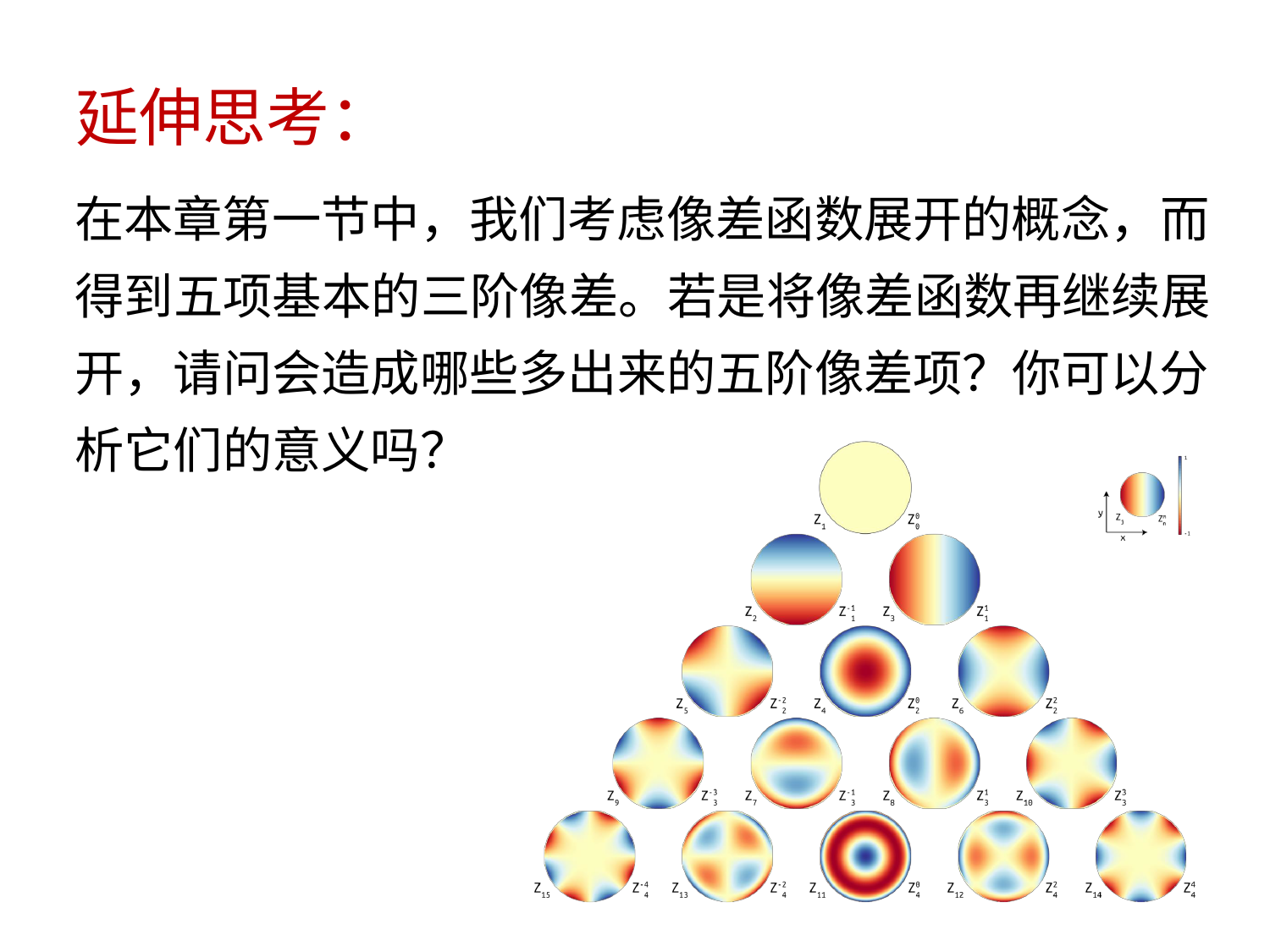

延伸思考：
在本章第一节中，我们考虑像差函数展开的概念，而得到五项基本的三阶像差。若是将像差函数再继续展开，请问会造成哪些多出来的五阶像差项？你可以分析它们的意义吗？